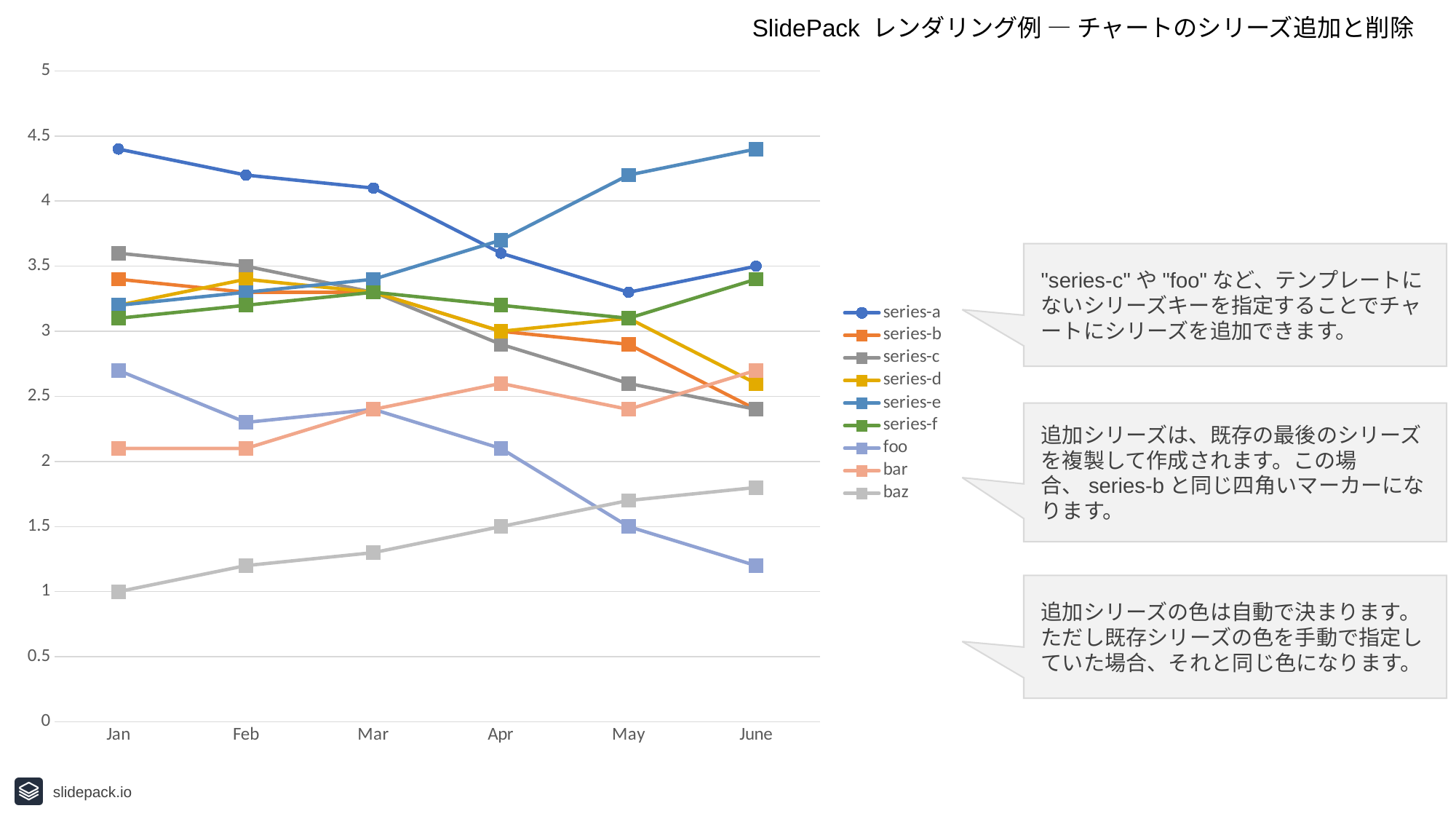

SlidePack レンダリング例 ― チャートのシリーズ追加と削除

### Chart

| Category | series-a | series-b | series-c | series-d | series-e | series-f | foo | bar | baz |
|---|---|---|---|---|---|---|---|---|---|
| Jan | 4.4 | 3.4 | 3.6 | 3.2 | 3.2 | 3.1 | 2.7 | 2.1 | 1.0 |
| Feb | 4.2 | 3.3 | 3.5 | 3.4 | 3.3 | 3.2 | 2.3 | 2.1 | 1.2 |
| Mar | 4.1 | 3.3 | 3.3 | 3.3 | 3.4 | 3.3 | 2.4 | 2.4 | 1.3 |
| Apr | 3.6 | 3.0 | 2.9 | 3.0 | 3.7 | 3.2 | 2.1 | 2.6 | 1.5 |
| May | 3.3 | 2.9 | 2.6 | 3.1 | 4.2 | 3.1 | 1.5 | 2.4 | 1.7 |
| June | 3.5 | 2.4 | 2.4 | 2.6 | 4.4 | 3.4 | 1.2 | 2.7 | 1.8 |
"series-c"や"foo"など、テンプレートにないシリーズキーを指定することでチャートにシリーズを追加できます。
追加シリーズは、既存の最後のシリーズを複製して作成されます。この場合、series-bと同じ四角いマーカーになります。
追加シリーズの色は自動で決まります。ただし既存シリーズの色を手動で指定していた場合、それと同じ色になります。